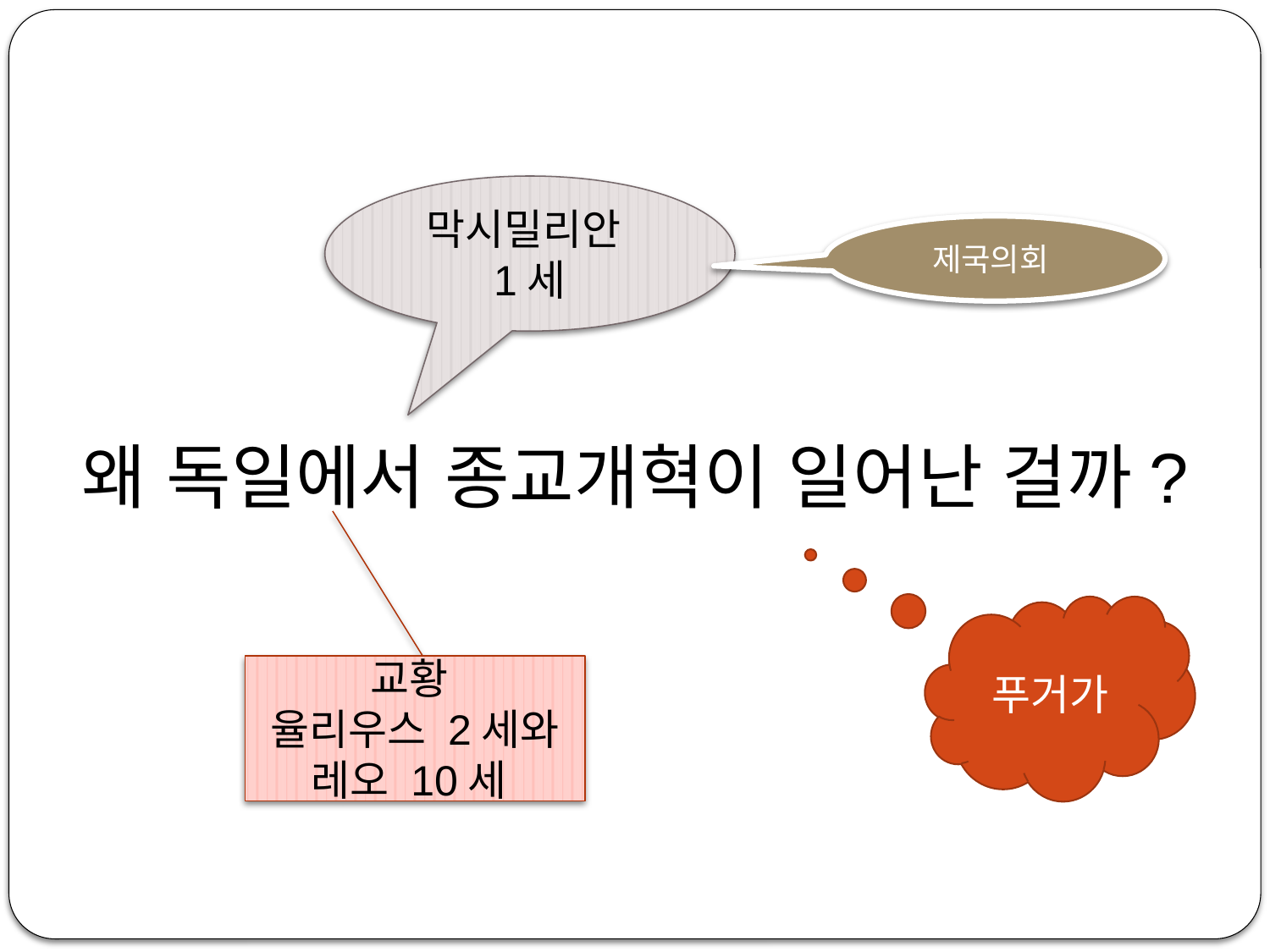

막시밀리안
1세
제국의회
왜 독일에서 종교개혁이 일어난 걸까?
푸거가
교황
율리우스 2세와 레오 10세